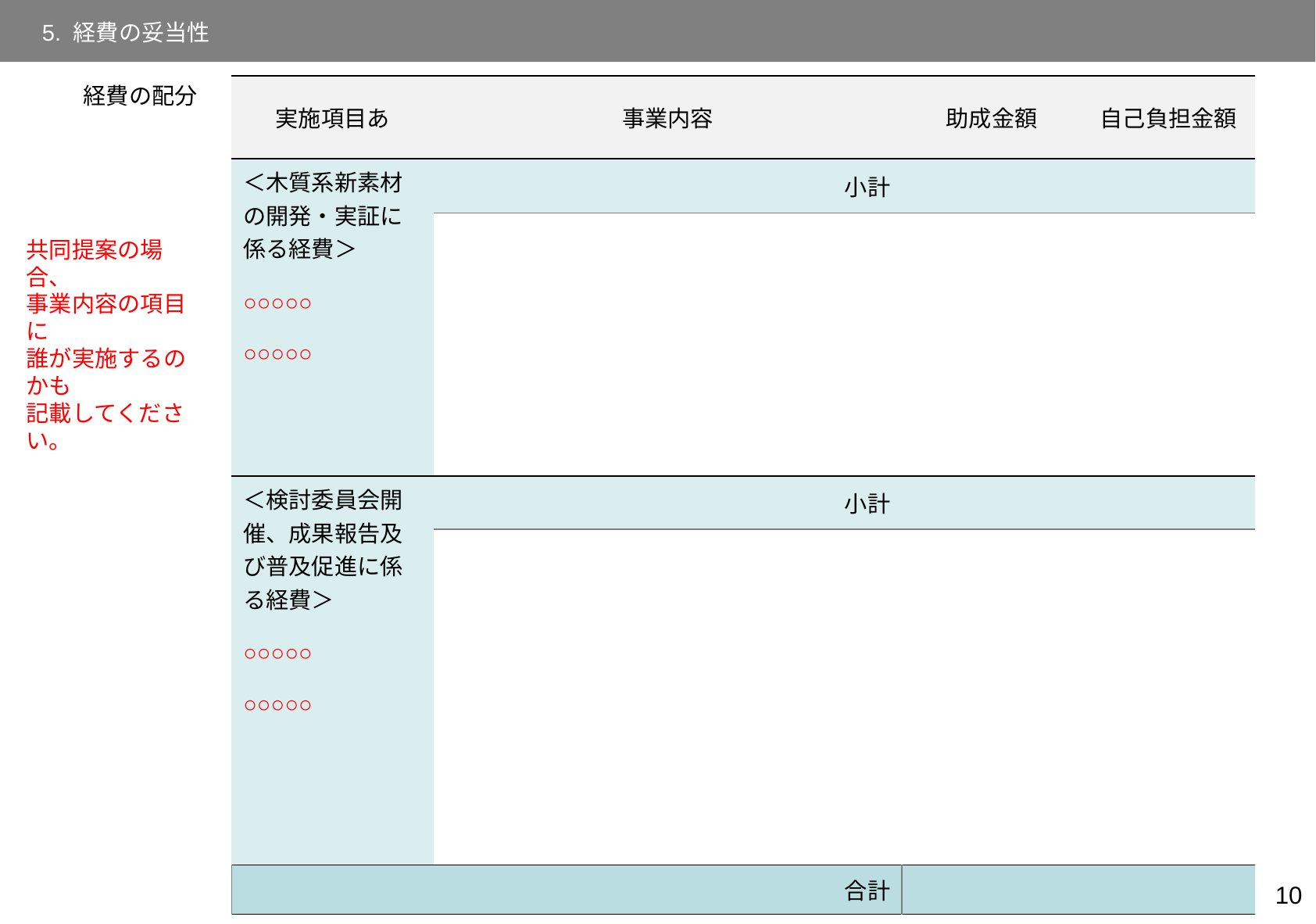

5. 経費の妥当性
経費の配分
| 実施項目あ | 事業内容 | 助成金額 | 自己負担金額 |
| --- | --- | --- | --- |
| ＜木質系新素材の開発・実証に係る経費＞ ○○○○○ ○○○○○ | 小計 |  |  |
|  |  |  |  |
| ＜検討委員会開催、成果報告及び普及促進に係る経費＞ ○○○○○ ○○○○○ | 小計 |  |  |
|  |  |  |  |
| 合計 |  |  |  |
共同提案の場合、
事業内容の項目に
誰が実施するのかも
記載してください。
10